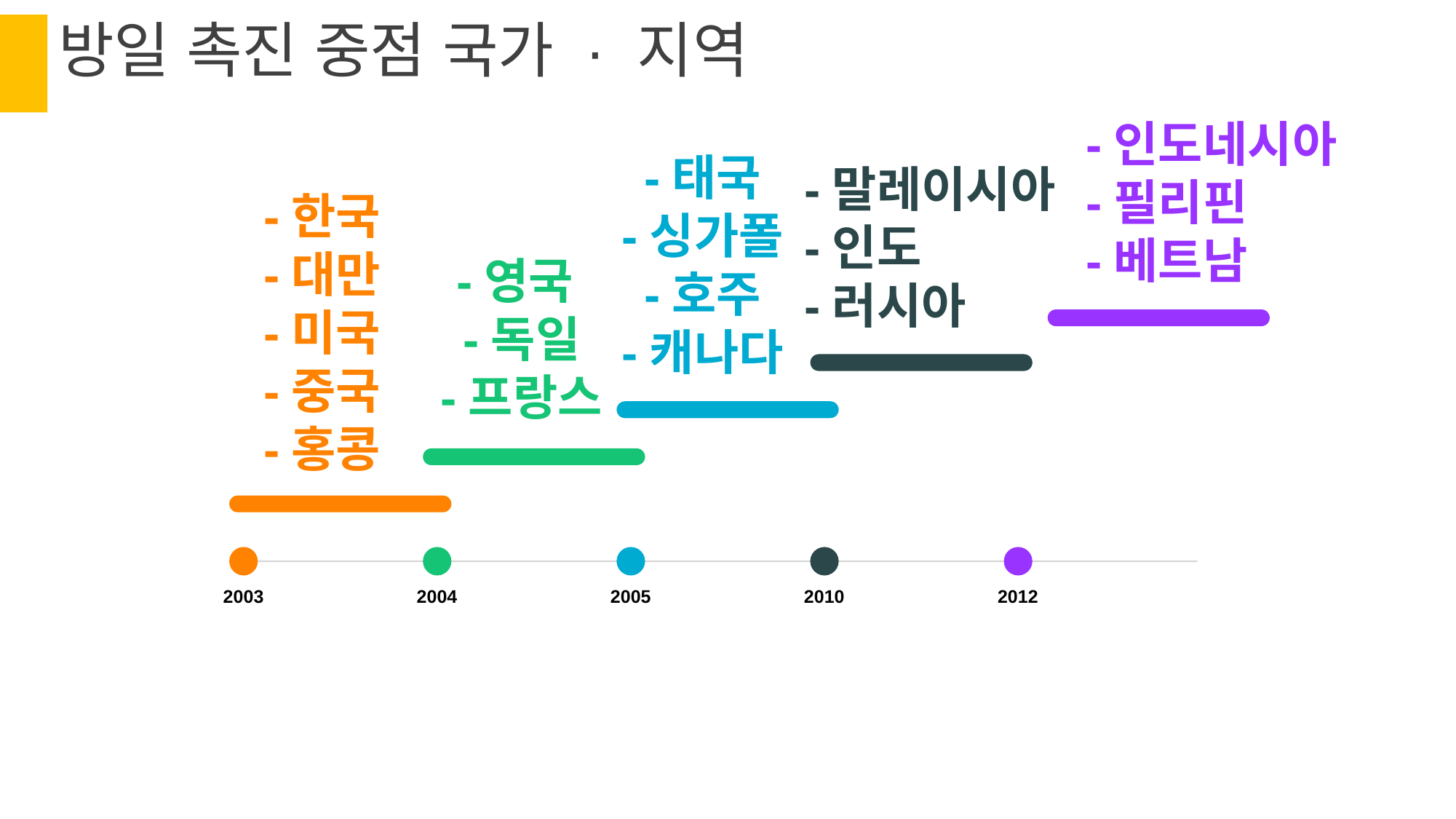

방일 촉진 중점 국가 · 지역
-인도네시아
-필리핀
-베트남
-태국
-싱가폴
-호주
-캐나다
-말레이시아
-인도
-러시아
-한국
-대만
-미국
-중국
-홍콩
-영국
-독일
-프랑스

2003
2004
2005
2010
2012